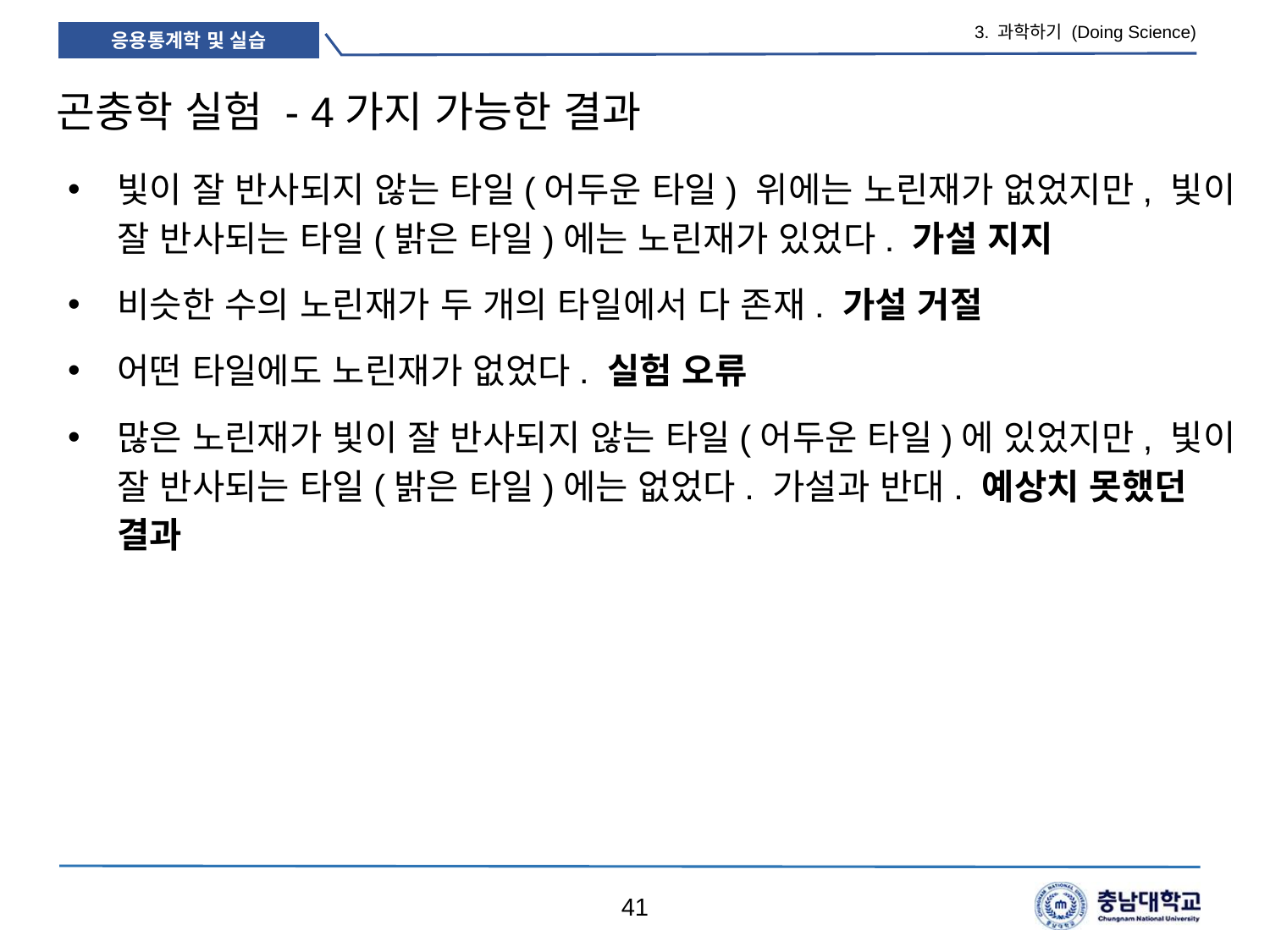

3. 과학하기 (Doing Science)
# 곤충학 실험 - 4가지 가능한 결과
빛이 잘 반사되지 않는 타일(어두운 타일) 위에는 노린재가 없었지만, 빛이 잘 반사되는 타일(밝은 타일)에는 노린재가 있었다. 가설 지지
비슷한 수의 노린재가 두 개의 타일에서 다 존재. 가설 거절
어떤 타일에도 노린재가 없었다. 실험 오류
많은 노린재가 빛이 잘 반사되지 않는 타일(어두운 타일)에 있었지만, 빛이 잘 반사되는 타일(밝은 타일)에는 없었다. 가설과 반대. 예상치 못했던 결과
41